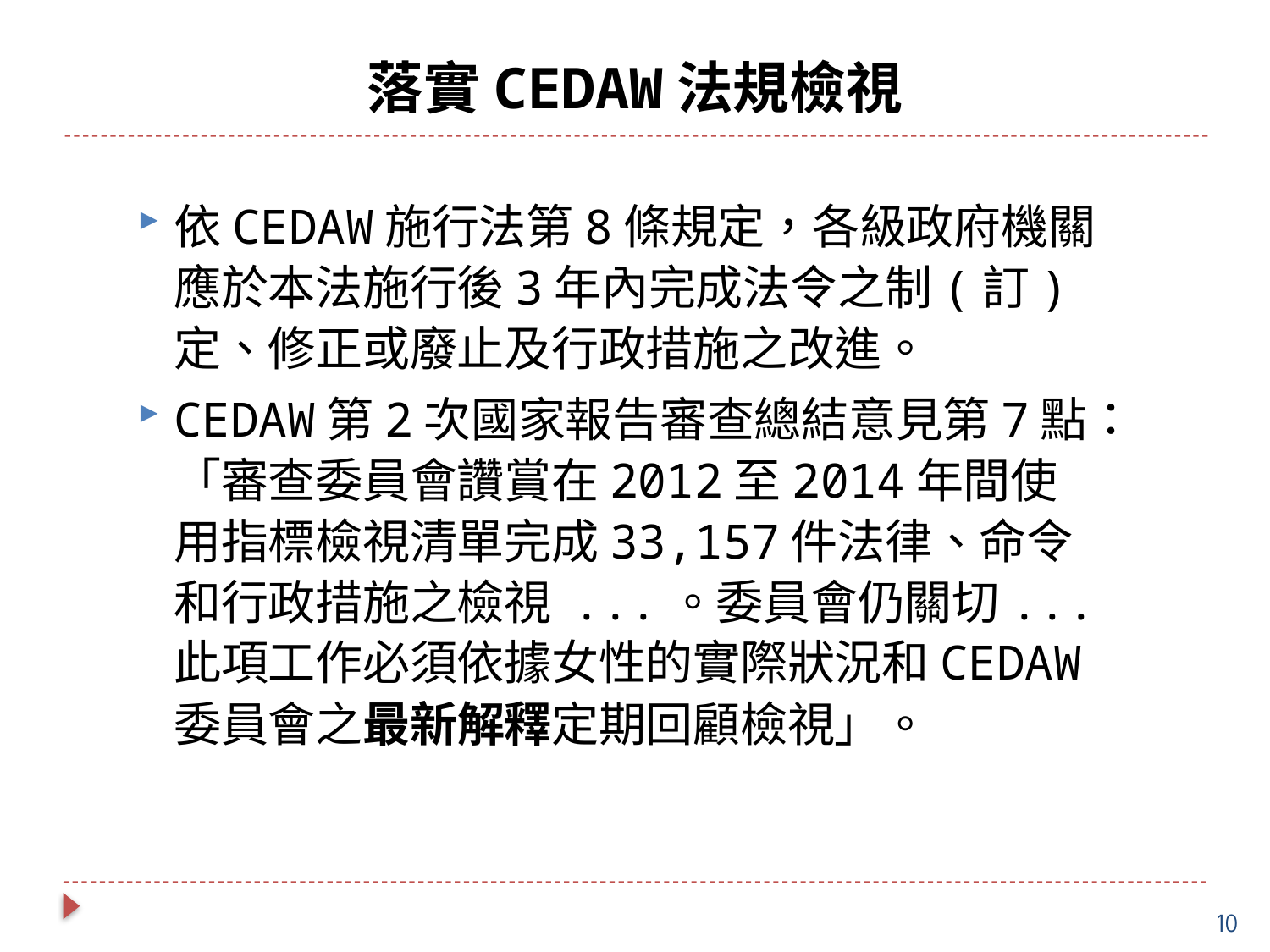

# 落實CEDAW法規檢視
依CEDAW施行法第8條規定，各級政府機關應於本法施行後3年內完成法令之制(訂)定、修正或廢止及行政措施之改進。
CEDAW第2次國家報告審查總結意見第7點：「審查委員會讚賞在2012至2014年間使用指標檢視清單完成33,157件法律、命令和行政措施之檢視 ...。委員會仍關切... 此項工作必須依據女性的實際狀況和CEDAW委員會之最新解釋定期回顧檢視」。
10